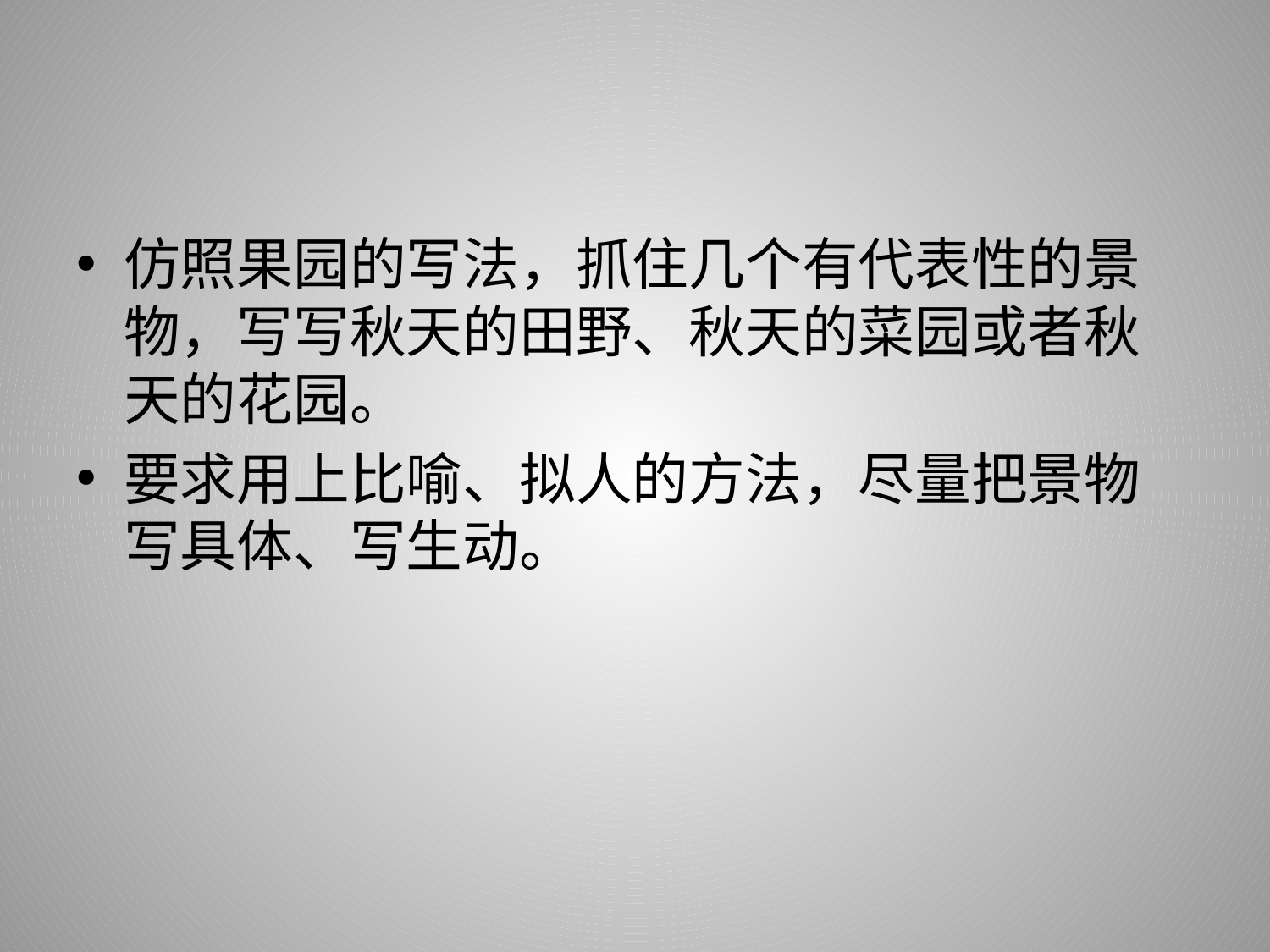

#
仿照果园的写法，抓住几个有代表性的景物，写写秋天的田野、秋天的菜园或者秋天的花园。
要求用上比喻、拟人的方法，尽量把景物写具体、写生动。